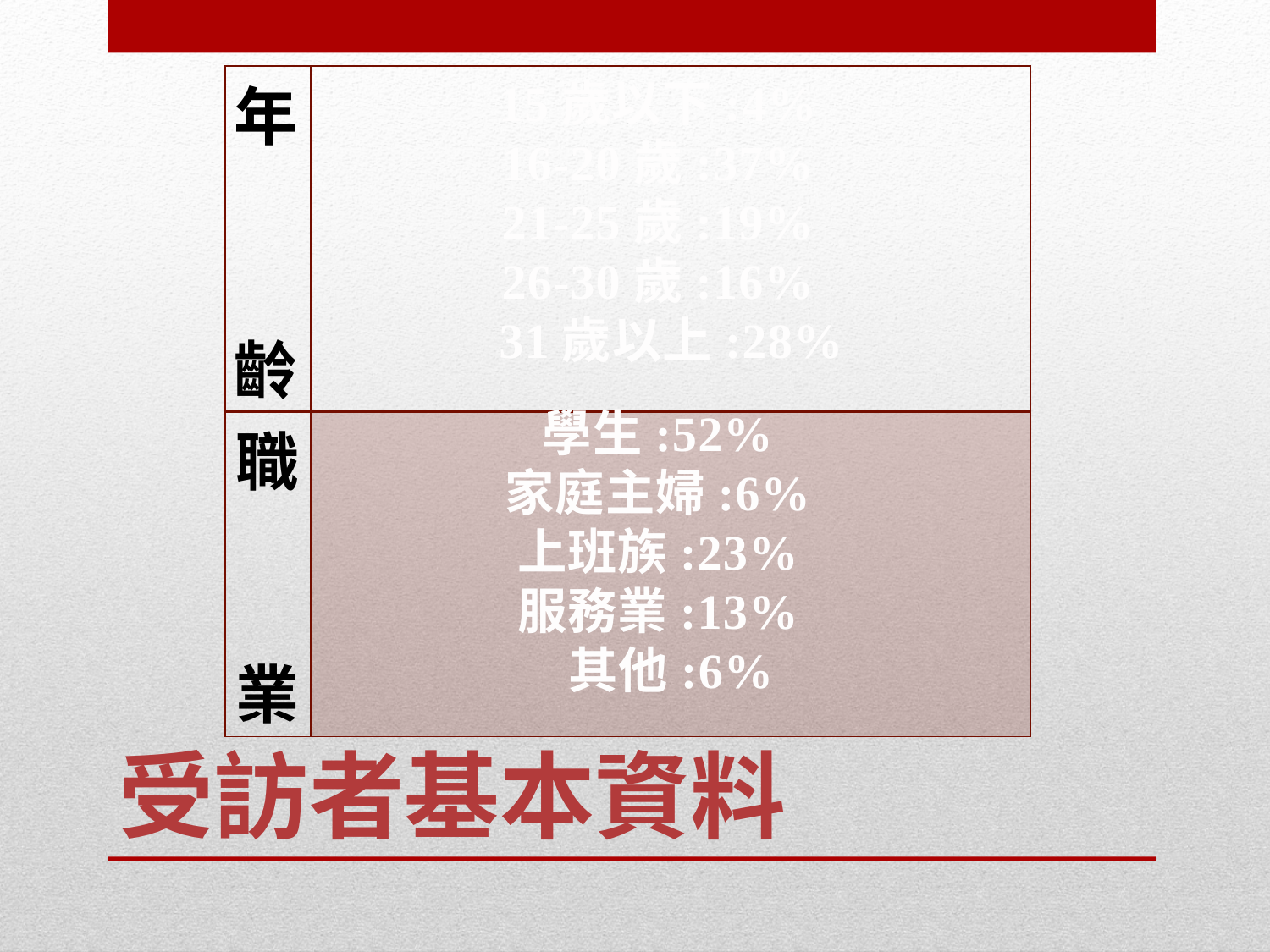

| 年 　 齡 |  |
| --- | --- |
| 職 業 |  |
15歲以下:4%
16-20歲:37%
21-25歲:19%
26-30歲:16%
31歲以上:28%
學生:52%
家庭主婦:6%
上班族:23%
服務業:13%
其他:6%
# 受訪者基本資料